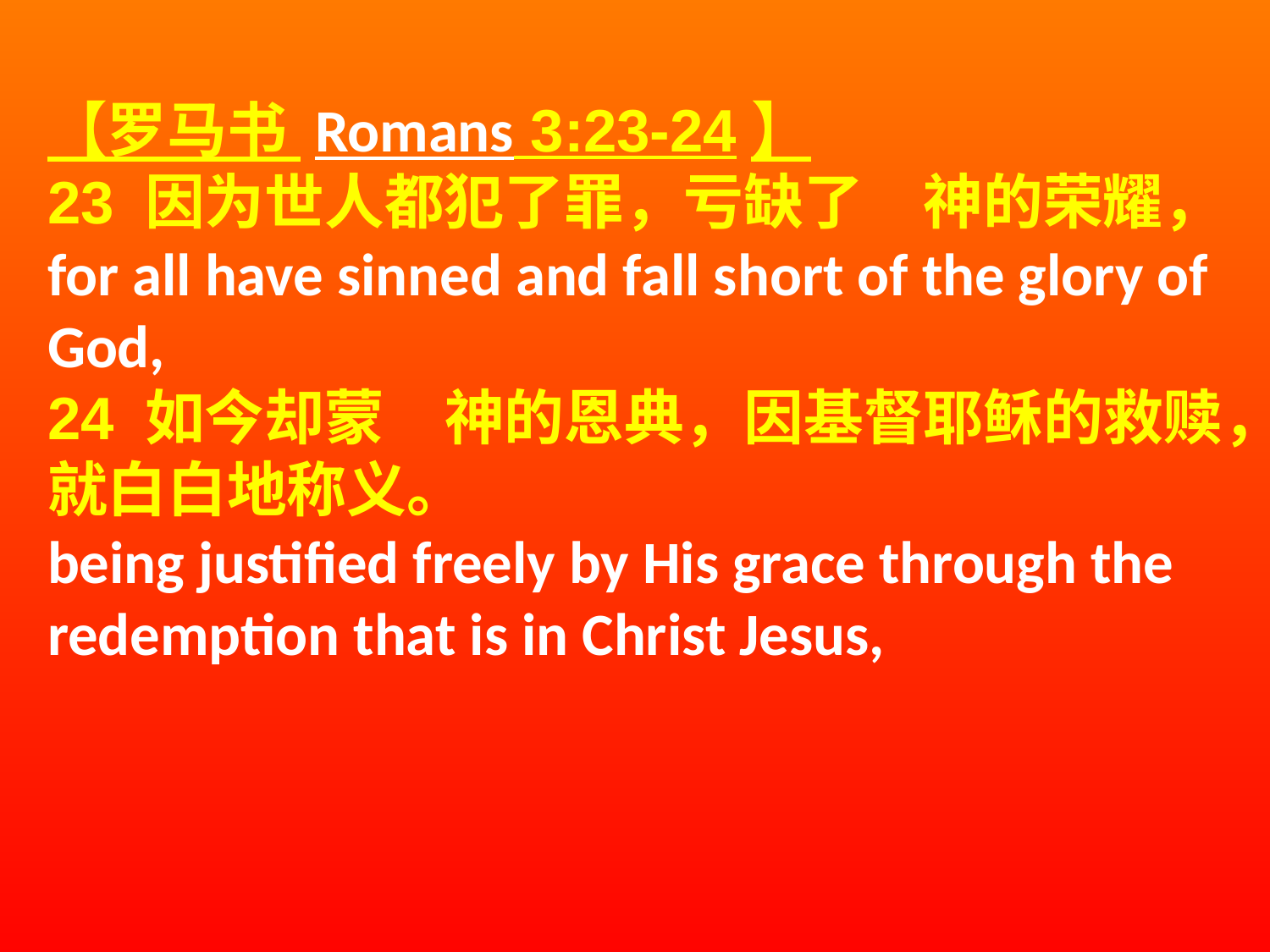

【罗马书 Romans 3:23-24】
23 因为世人都犯了罪，亏缺了　神的荣耀，for all have sinned and fall short of the glory of God,
24 如今却蒙　神的恩典，因基督耶稣的救赎，就白白地称义。
being justified freely by His grace through the redemption that is in Christ Jesus,